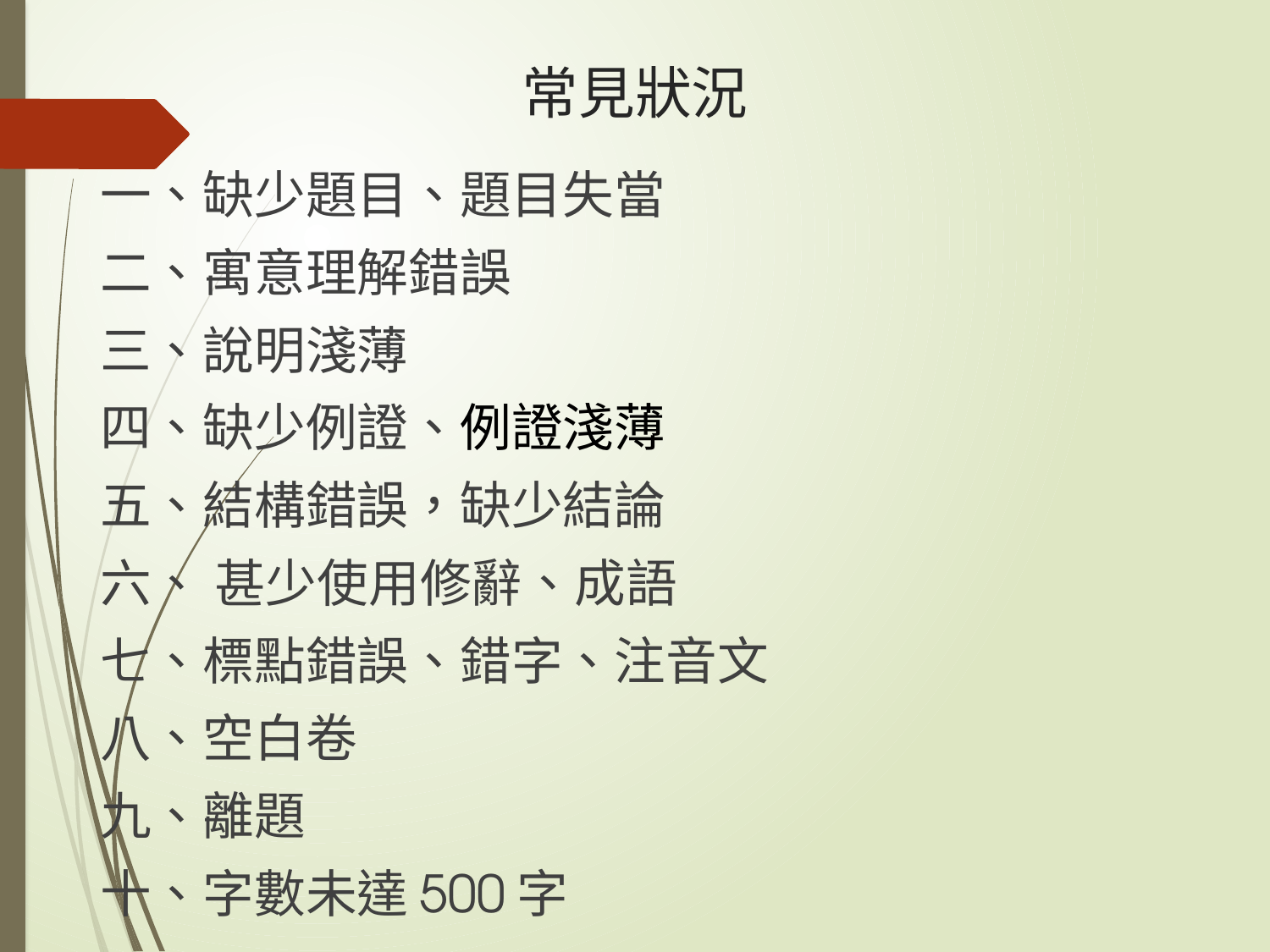

# 常見狀況
一、缺少題目、題目失當
二、寓意理解錯誤
三、說明淺薄
四、缺少例證、例證淺薄
五、結構錯誤，缺少結論
六、 甚少使用修辭、成語
七、標點錯誤、錯字、注音文
八、空白卷
九、離題
十、字數未達500字